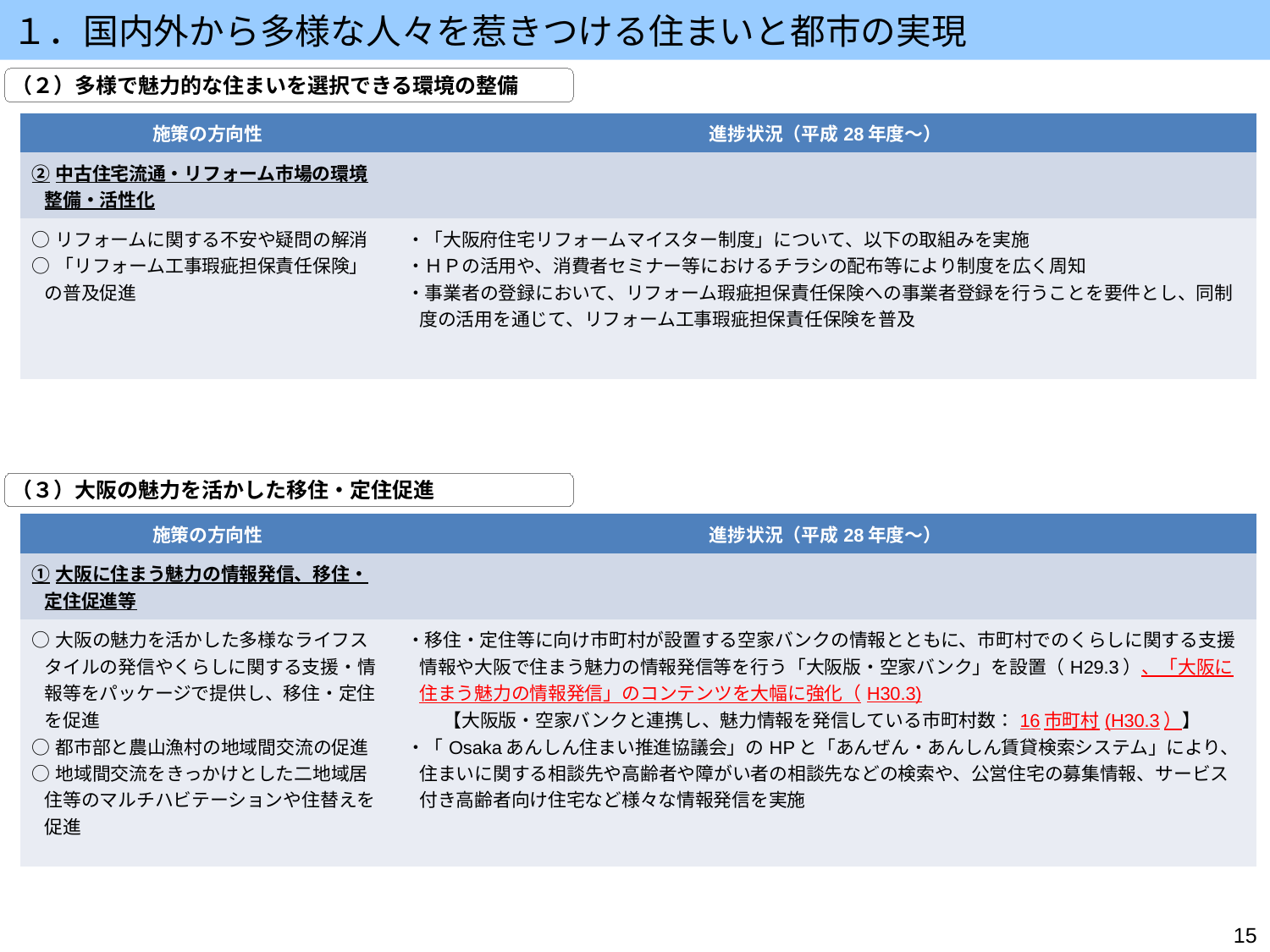

１．国内外から多様な人々を惹きつける住まいと都市の実現
（２）多様で魅力的な住まいを選択できる環境の整備
| 施策の方向性 | 進捗状況（平成28年度～） |
| --- | --- |
| ②中古住宅流通・リフォーム市場の環境整備・活性化 |  |
| ○リフォームに関する不安や疑問の解消 ○「リフォーム工事瑕疵担保責任保険」の普及促進 | ・「大阪府住宅リフォームマイスター制度」について、以下の取組みを実施 ・ＨＰの活用や、消費者セミナー等におけるチラシの配布等により制度を広く周知 ・事業者の登録において、リフォーム瑕疵担保責任保険への事業者登録を行うことを要件とし、同制度の活用を通じて、リフォーム工事瑕疵担保責任保険を普及 |
（３）大阪の魅力を活かした移住・定住促進
| 施策の方向性 | 進捗状況（平成28年度～） |
| --- | --- |
| ①大阪に住まう魅力の情報発信、移住・定住促進等 |  |
| ○大阪の魅力を活かした多様なライフスタイルの発信やくらしに関する支援・情報等をパッケージで提供し、移住・定住を促進 ○都市部と農山漁村の地域間交流の促進 ○地域間交流をきっかけとした二地域居住等のマルチハビテーションや住替えを促進 | ・移住・定住等に向け市町村が設置する空家バンクの情報とともに、市町村でのくらしに関する支援情報や大阪で住まう魅力の情報発信等を行う「大阪版・空家バンク」を設置（H29.3）、「大阪に住まう魅力の情報発信」のコンテンツを大幅に強化（H30.3) 　　【大阪版・空家バンクと連携し、魅力情報を発信している市町村数：16市町村(H30.3）】 ・「Osakaあんしん住まい推進協議会」のHPと「あんぜん・あんしん賃貸検索システム」により、住まいに関する相談先や高齢者や障がい者の相談先などの検索や、公営住宅の募集情報、サービス付き高齢者向け住宅など様々な情報発信を実施 |
15